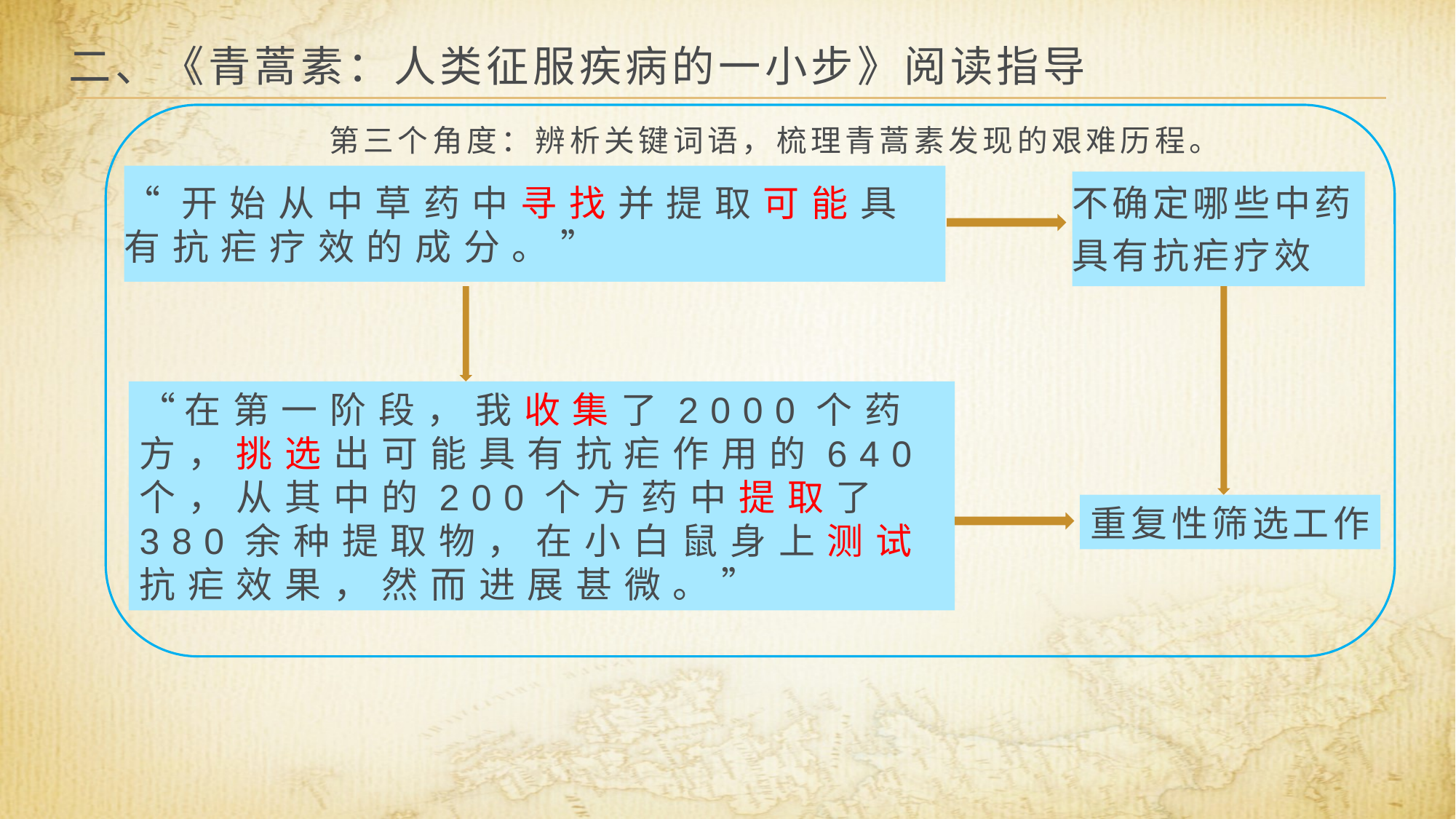

二、《青蒿素：人类征服疾病的一小步》阅读指导

第三个角度：辨析关键词语，梳理青蒿素发现的艰难历程。
“开始从中草药中寻找并提取可能具有抗疟疗效的成分。”
不确定哪些中药具有抗疟疗效

“在第一阶段，我收集了2000个药方，挑选出可能具有抗疟作用的640个，从其中的200个方药中提取了380余种提取物，在小白鼠身上测试抗疟效果，然而进展甚微。”
重复性筛选工作